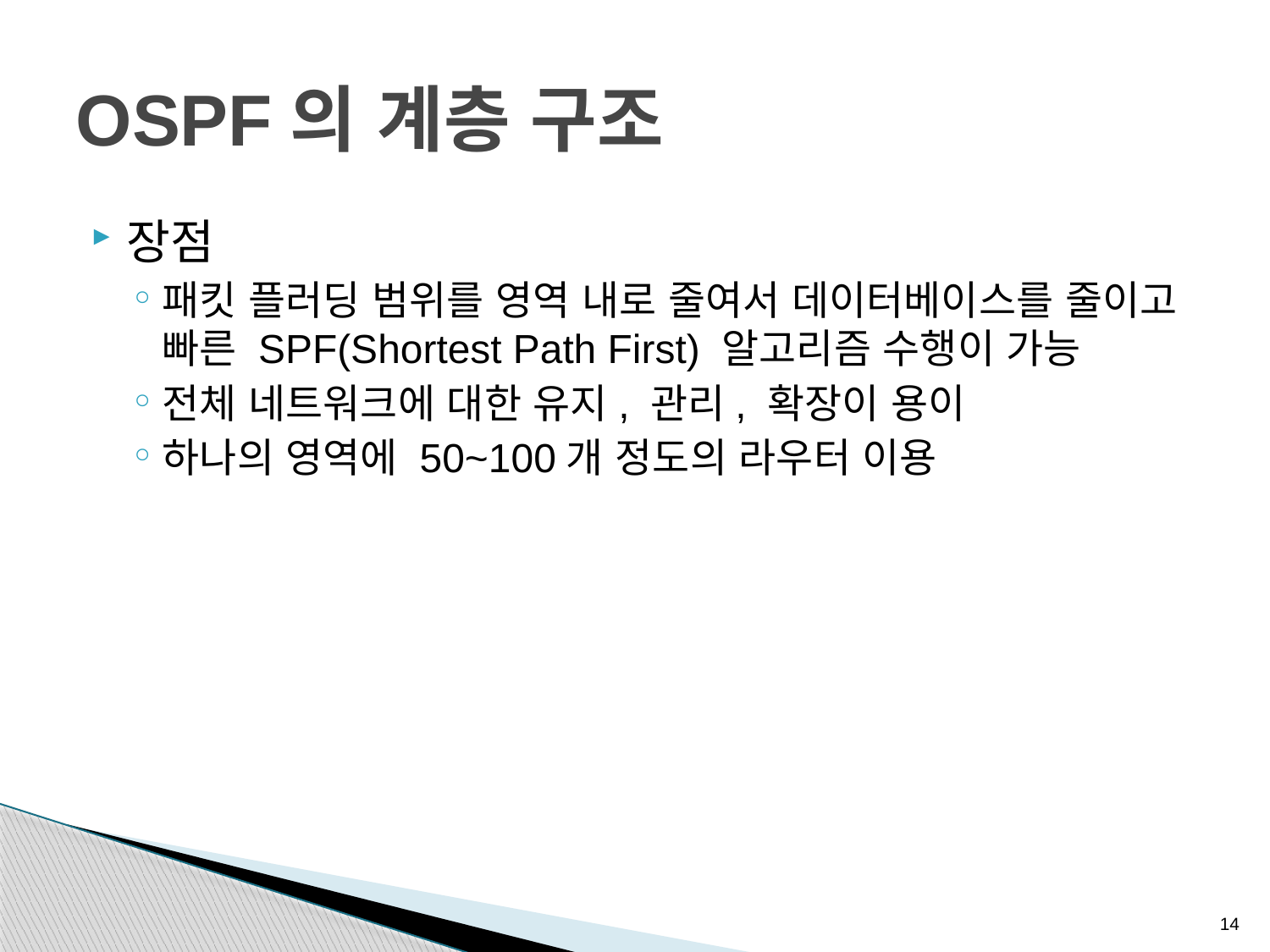

# OSPF의 계층 구조
장점
패킷 플러딩 범위를 영역 내로 줄여서 데이터베이스를 줄이고 빠른 SPF(Shortest Path First) 알고리즘 수행이 가능
전체 네트워크에 대한 유지, 관리, 확장이 용이
하나의 영역에 50~100개 정도의 라우터 이용
14